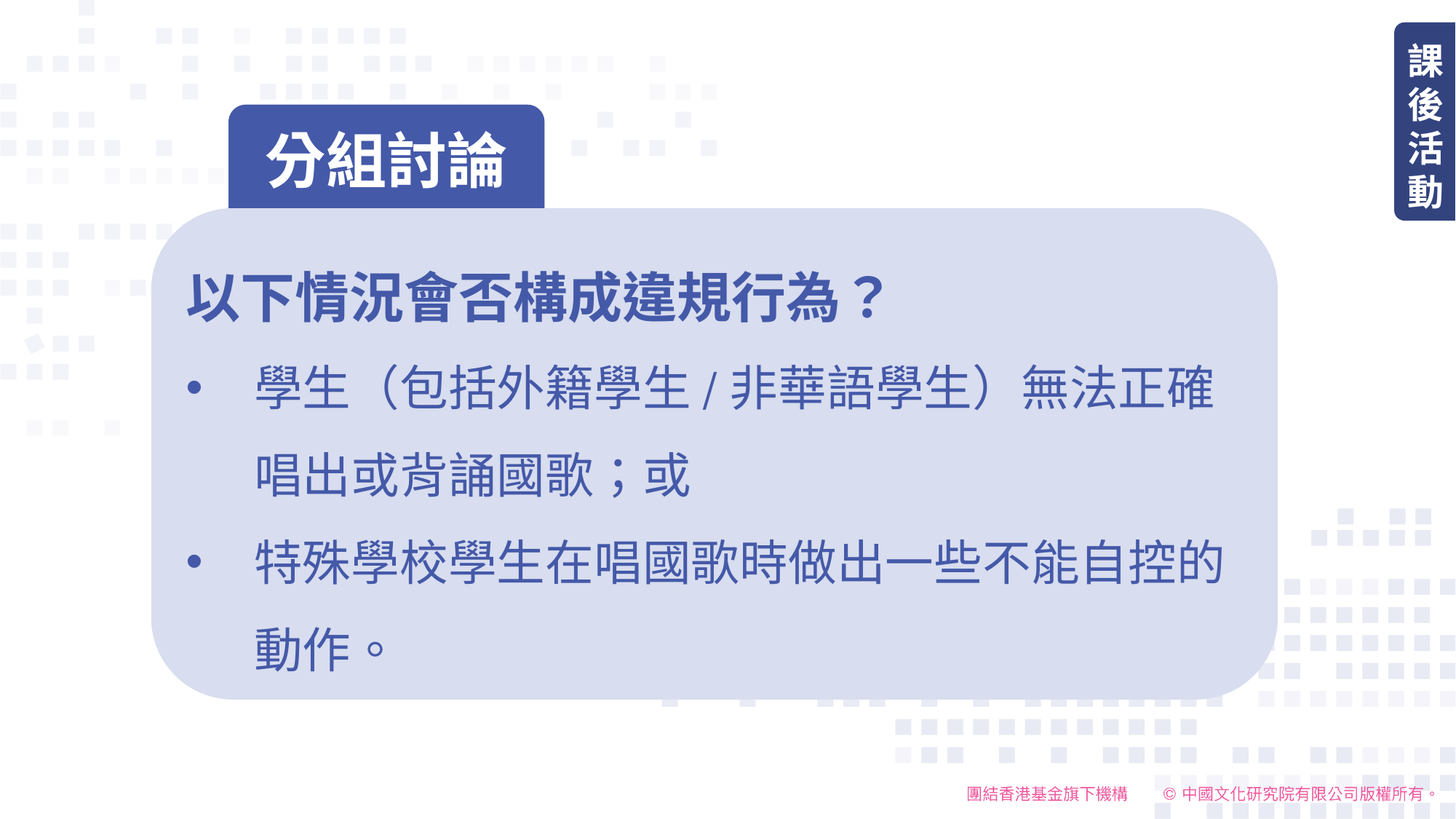

課後活動

分組討論
以下情況會否構成違規行為？
學生（包括外籍學生/非華語學生）無法正確唱出或背誦國歌；或
特殊學校學生在唱國歌時做出一些不能自控的動作。